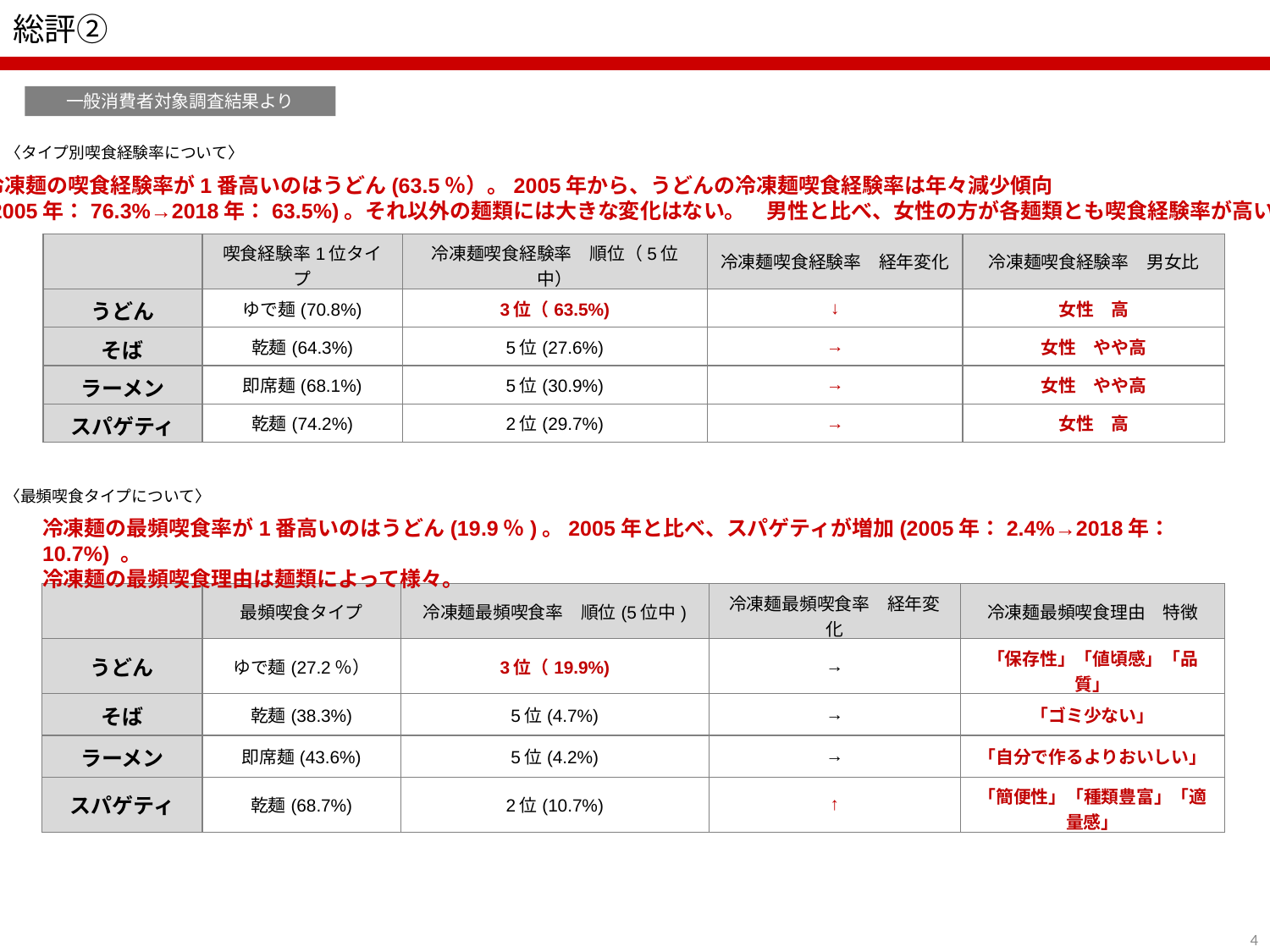

# 総評②
一般消費者対象調査結果より
〈タイプ別喫食経験率について〉
冷凍麺の喫食経験率が1番高いのはうどん(63.5％）。2005年から、うどんの冷凍麺喫食経験率は年々減少傾向
(2005年：76.3%→2018年：63.5%)。それ以外の麺類には大きな変化はない。　男性と比べ、女性の方が各麺類とも喫食経験率が高い。
|  | 喫食経験率1位タイプ | 冷凍麺喫食経験率　順位（5位中） | 冷凍麺喫食経験率　経年変化 | 冷凍麺喫食経験率　男女比 |
| --- | --- | --- | --- | --- |
| うどん | ゆで麺(70.8%) | 3位（63.5%) | ↓ | 女性　高 |
| そば | 乾麺(64.3%) | 5位(27.6%) | → | 女性　やや高 |
| ラーメン | 即席麺(68.1%) | 5位(30.9%) | → | 女性　やや高 |
| スパゲティ | 乾麺(74.2%) | 2位(29.7%) | → | 女性　高 |
〈最頻喫食タイプについて〉
冷凍麺の最頻喫食率が1番高いのはうどん(19.9％)。2005年と比べ、スパゲティが増加(2005年：2.4%→2018年：10.7%) 。
冷凍麺の最頻喫食理由は麺類によって様々。
|  | 最頻喫食タイプ | 冷凍麺最頻喫食率　順位(5位中) | 冷凍麺最頻喫食率　経年変化 | 冷凍麺最頻喫食理由　特徴 |
| --- | --- | --- | --- | --- |
| うどん | ゆで麺(27.2％） | 3位（19.9%) | → | 「保存性」「値頃感」「品質」 |
| そば | 乾麺(38.3%) | 5位(4.7%) | → | 「ゴミ少ない」 |
| ラーメン | 即席麺(43.6%) | 5位(4.2%) | → | 「自分で作るよりおいしい」 |
| スパゲティ | 乾麺(68.7%) | 2位(10.7%) | ↑ | 「簡便性」「種類豊富」「適量感」 |
4